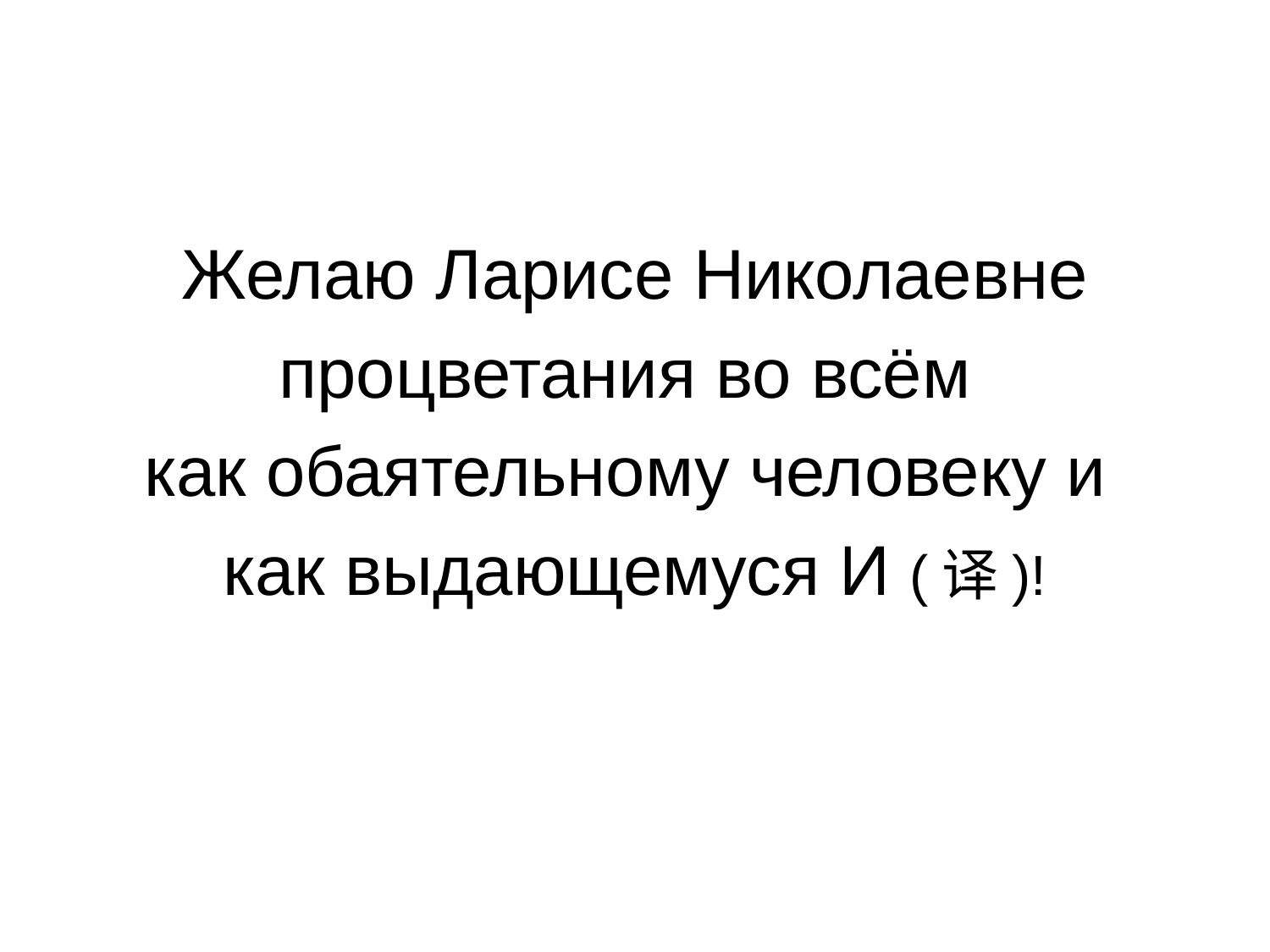

Желаю Ларисе Николаевне
процветания во всём
как обаятельному человеку и
как выдающемуся И (译)!